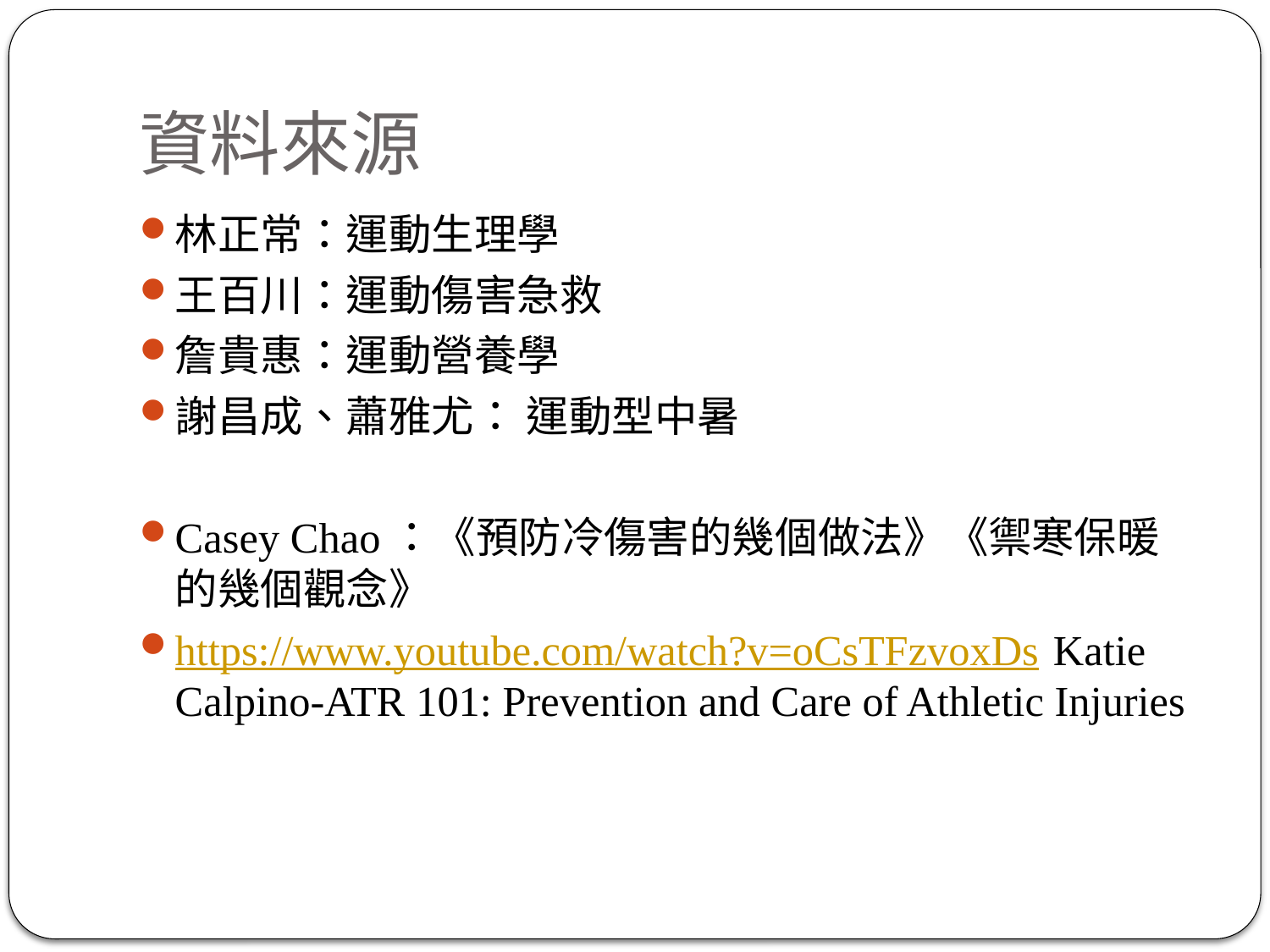

# 資料來源
林正常：運動生理學
王百川：運動傷害急救
詹貴惠：運動營養學
謝昌成、蕭雅尤： 運動型中暑

Casey Chao：《預防冷傷害的幾個做法》《禦寒保暖的幾個觀念》
https://www.youtube.com/watch?v=oCsTFzvoxDs Katie Calpino-ATR 101: Prevention and Care of Athletic Injuries